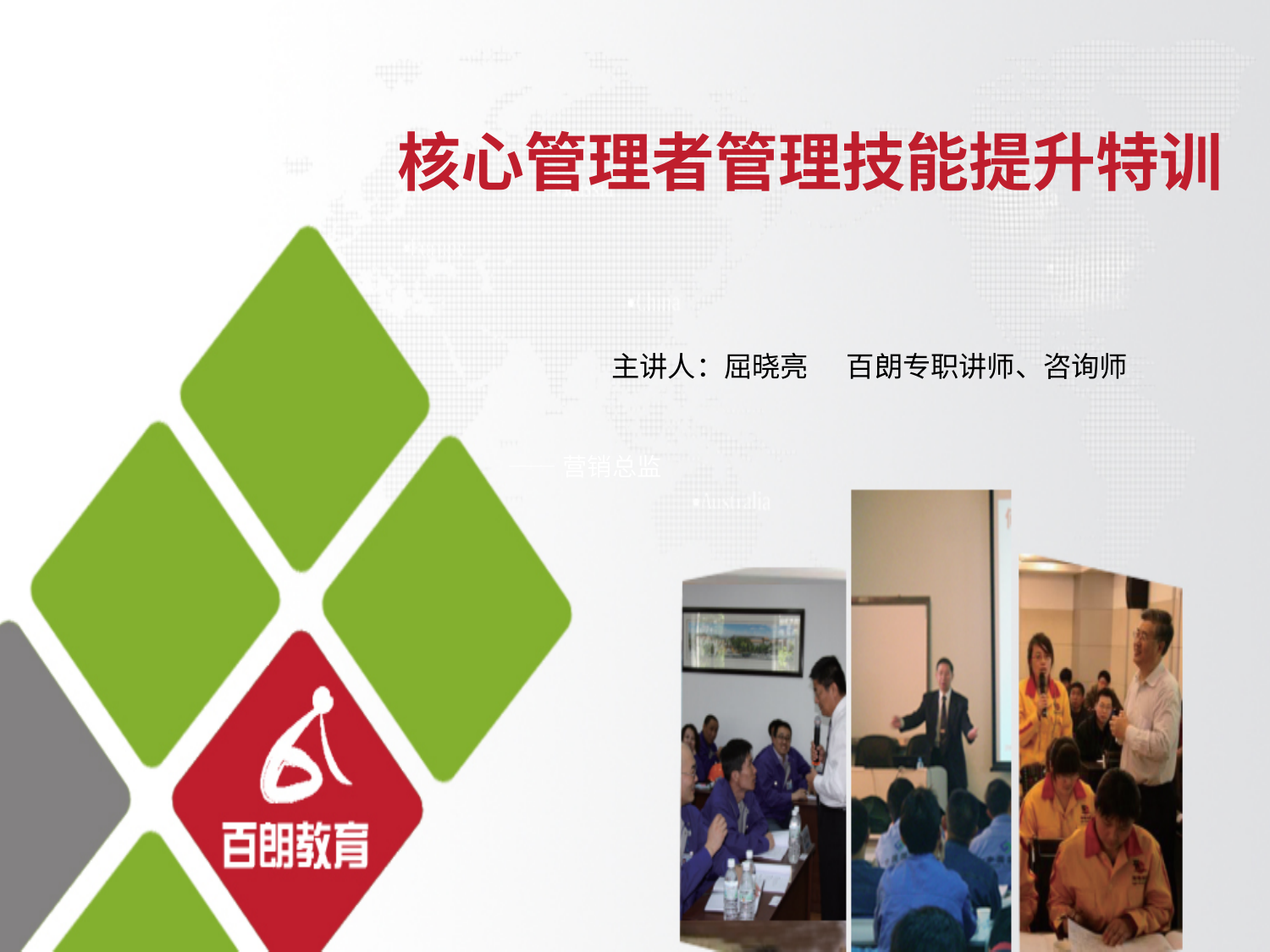

核心管理者管理技能提升特训
主讲人：屈晓亮      百朗专职讲师、咨询师

——营销总监